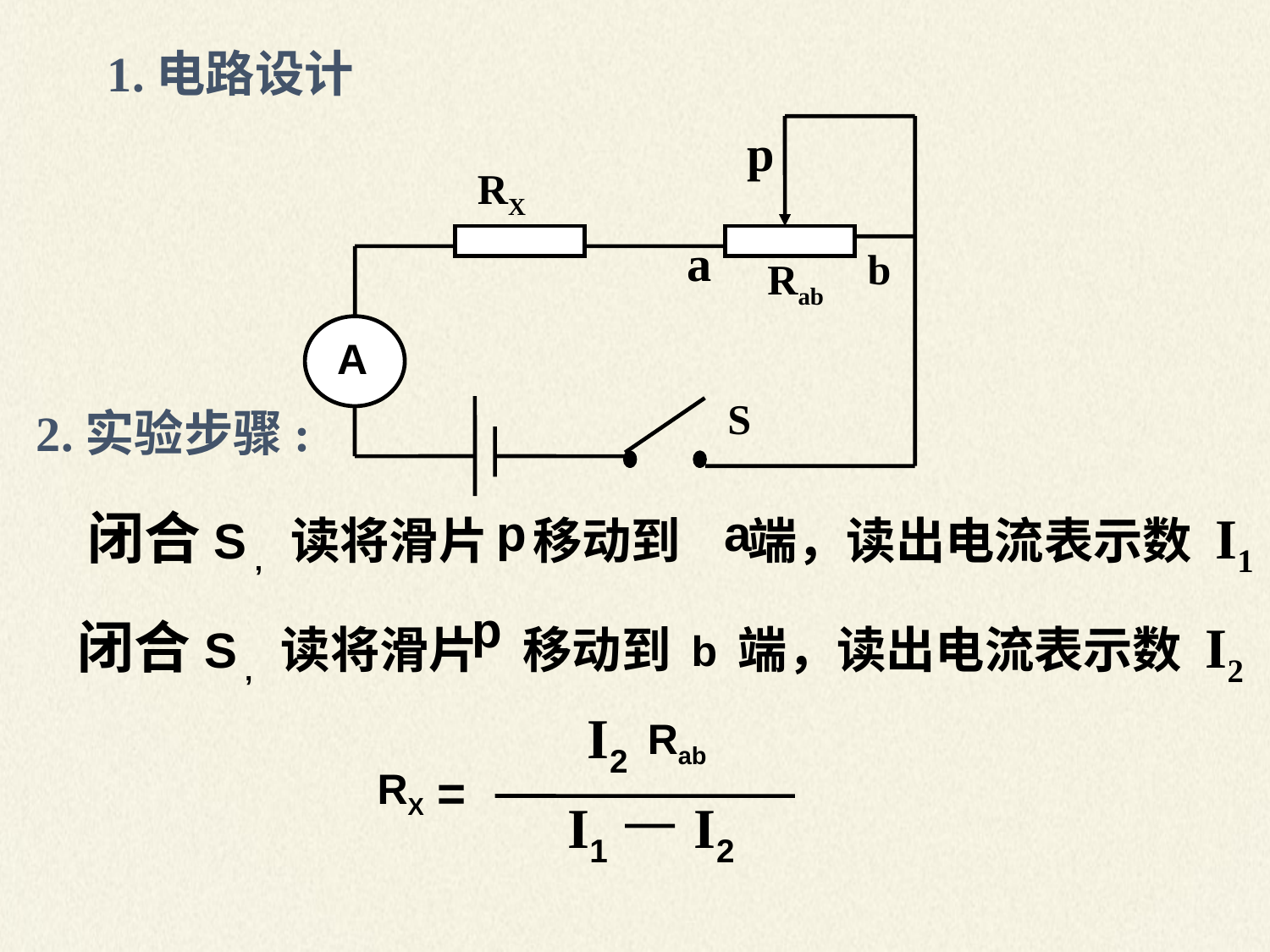

1.电路设计
p

RX

a

b

Rab

A
S
2.实验步骤:

闭合S ,  读将滑片    移动到      端，读出电流表示数 I1
p
a
p
闭合S ,  读将滑片    移动到      端，读出电流表示数 I2
b
I2
Rab
RX
=
I1
    I2